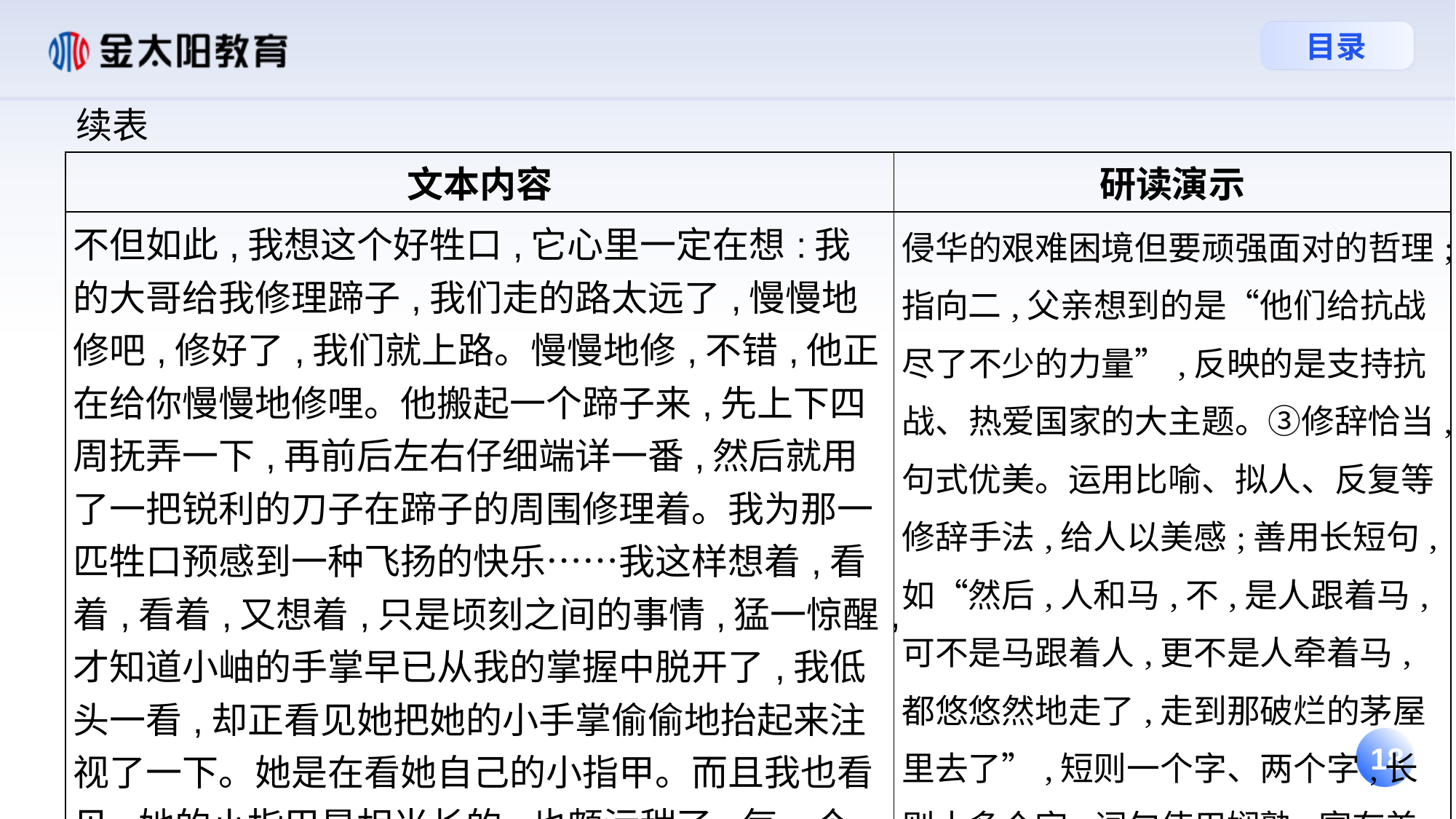

续表

| 文本内容 | 研读演示 |
| --- | --- |
| 不但如此,我想这个好牲口,它心里一定在想:我的大哥给我修理蹄子,我们走的路太远了,慢慢地修吧,修好了,我们就上路。慢慢地修,不错,他正在给你慢慢地修哩。他搬起一个蹄子来,先上下四周抚弄一下,再前后左右仔细端详一番,然后就用了一把锐利的刀子在蹄子的周围修理着。我为那一匹牲口预感到一种飞扬的快乐……我这样想着,看着,看着,又想着,只是顷刻之间的事情,猛一惊醒,才知道小岫的手掌早已从我的掌握中脱开了,我低头一看,却正看见她把她的小手掌偷偷地抬起来注视了一下。她是在看她自己的小指甲。而且我也看见,她的小指甲是相当长的,也颇污秽了,每一个小指甲里都藏着一点黑色的东西。 | 侵华的艰难困境但要顽强面对的哲理;指向二,父亲想到的是“他们给抗战尽了不少的力量”,反映的是支持抗战、热爱国家的大主题。③修辞恰当,句式优美。运用比喻、拟人、反复等修辞手法,给人以美感;善用长短句,如“然后,人和马,不,是人跟着马,可不是马跟着人,更不是人牵着马,都悠悠然地走了,走到那破烂的茅屋里去了”,短则一个字、两个字,长则十多个字,词句使用娴熟,富有美感。 |